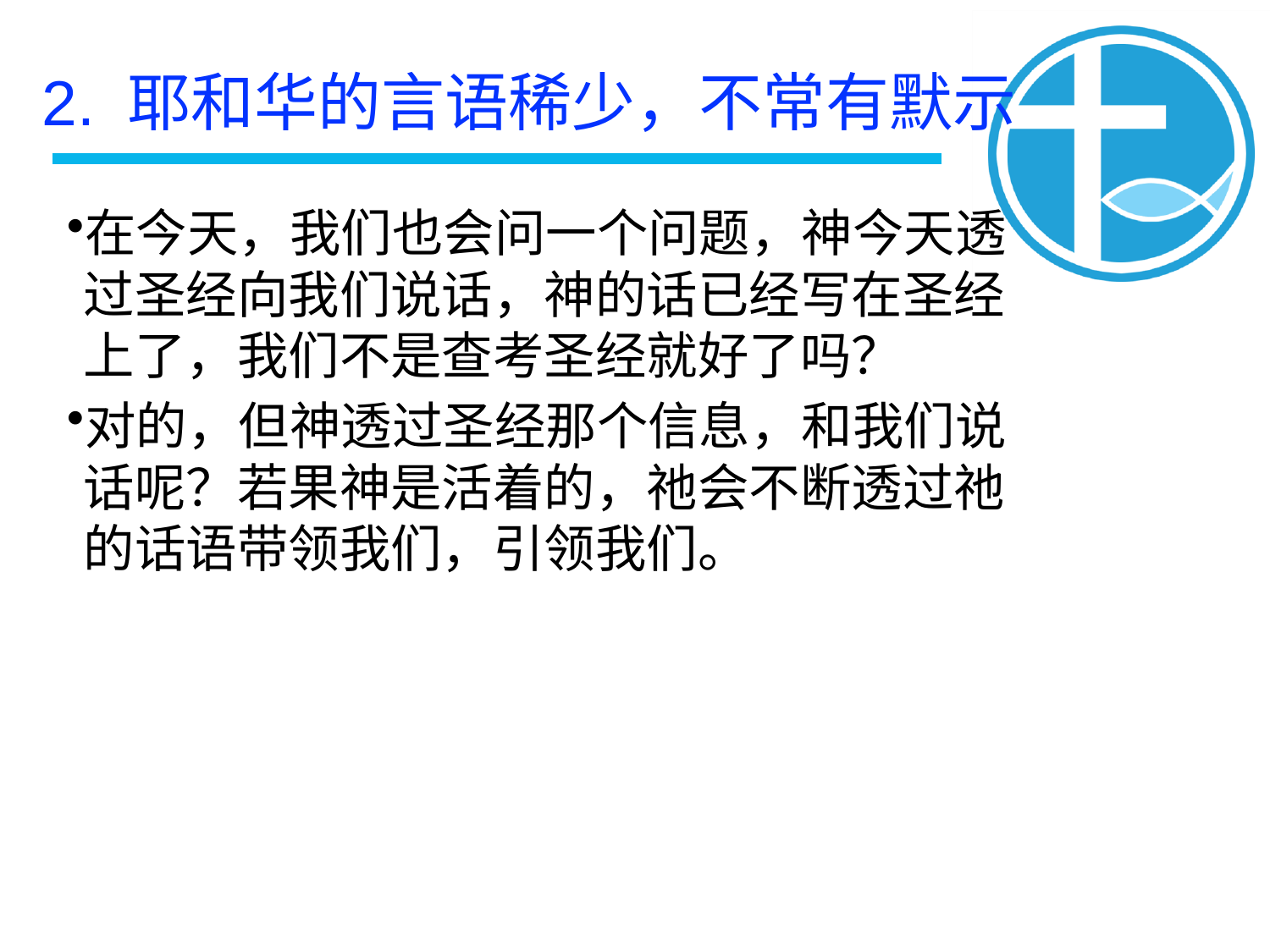

2. 耶和华的言语稀少，不常有默示
在今天，我们也会问一个问题，神今天透过圣经向我们说话，神的话已经写在圣经上了，我们不是查考圣经就好了吗？
对的，但神透过圣经那个信息，和我们说话呢？若果神是活着的，祂会不断透过祂的话语带领我们，引领我们。